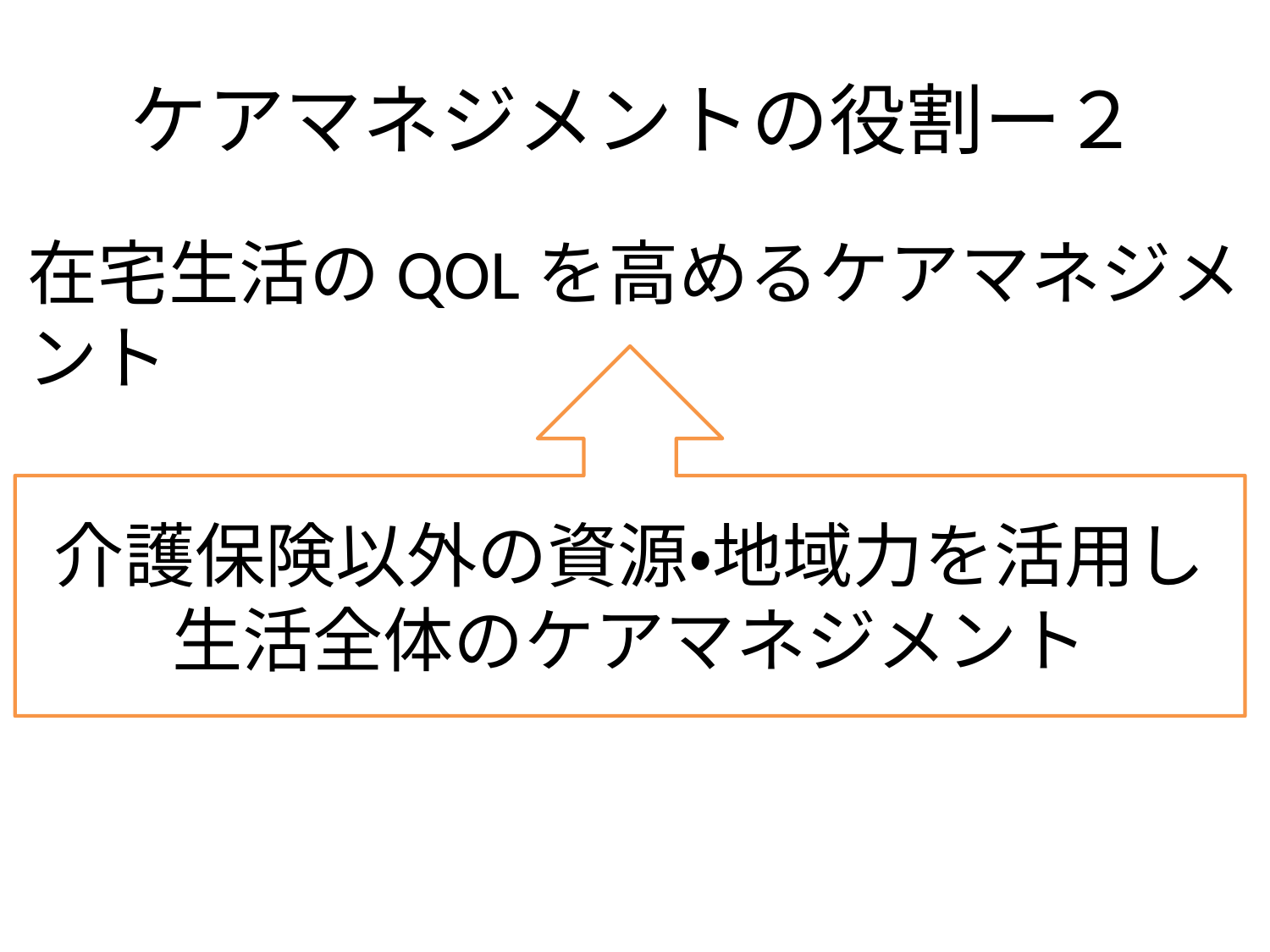

# ケアマネジメントの役割ー２
在宅生活のQOLを高めるケアマネジメント
介護保険以外の資源・地域力を活用し
生活全体のケアマネジメント